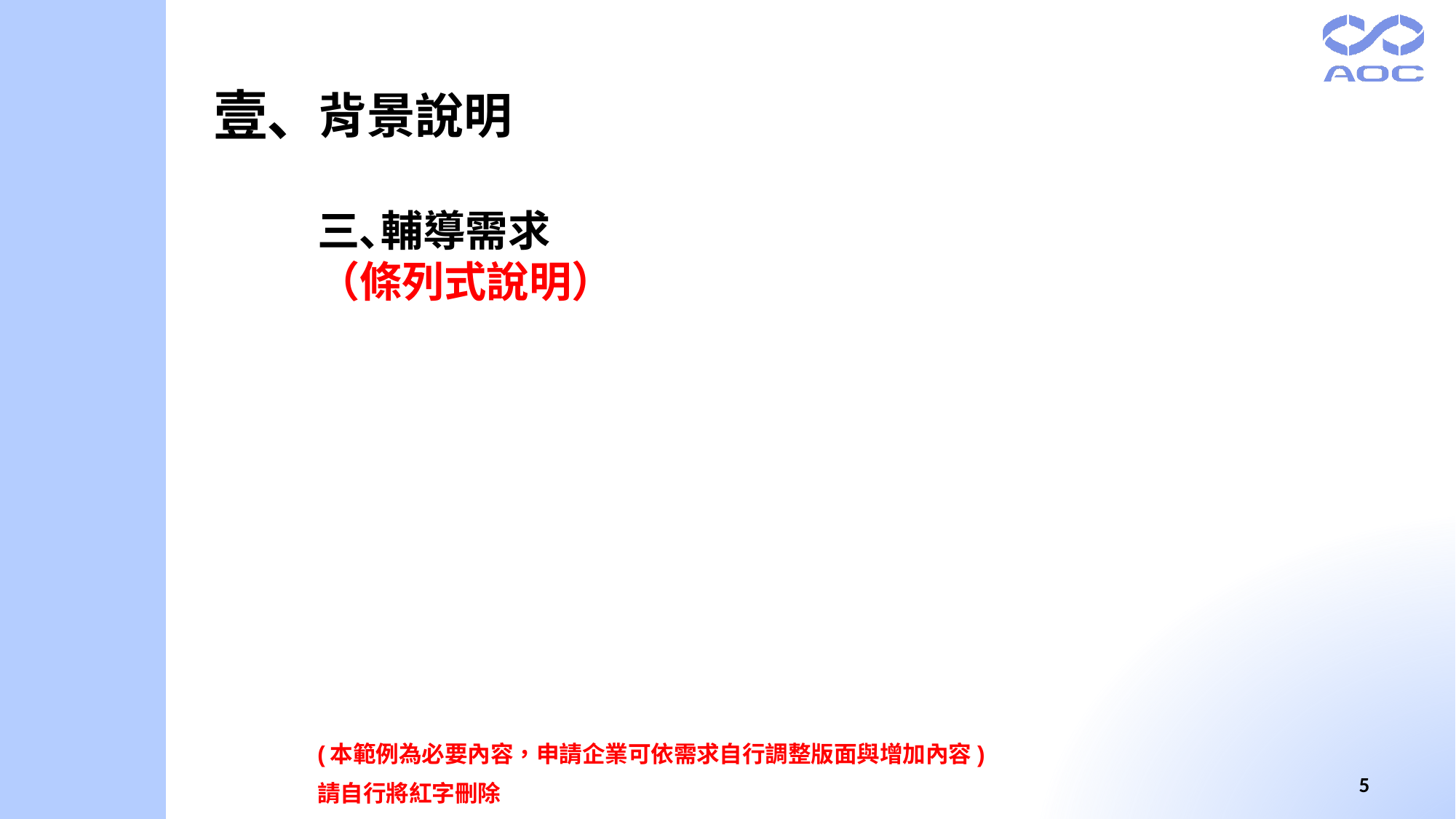

壹､
背景說明
三､輔導需求
（條列式說明）
(本範例為必要內容，申請企業可依需求自行調整版面與增加內容)
請自行將紅字刪除